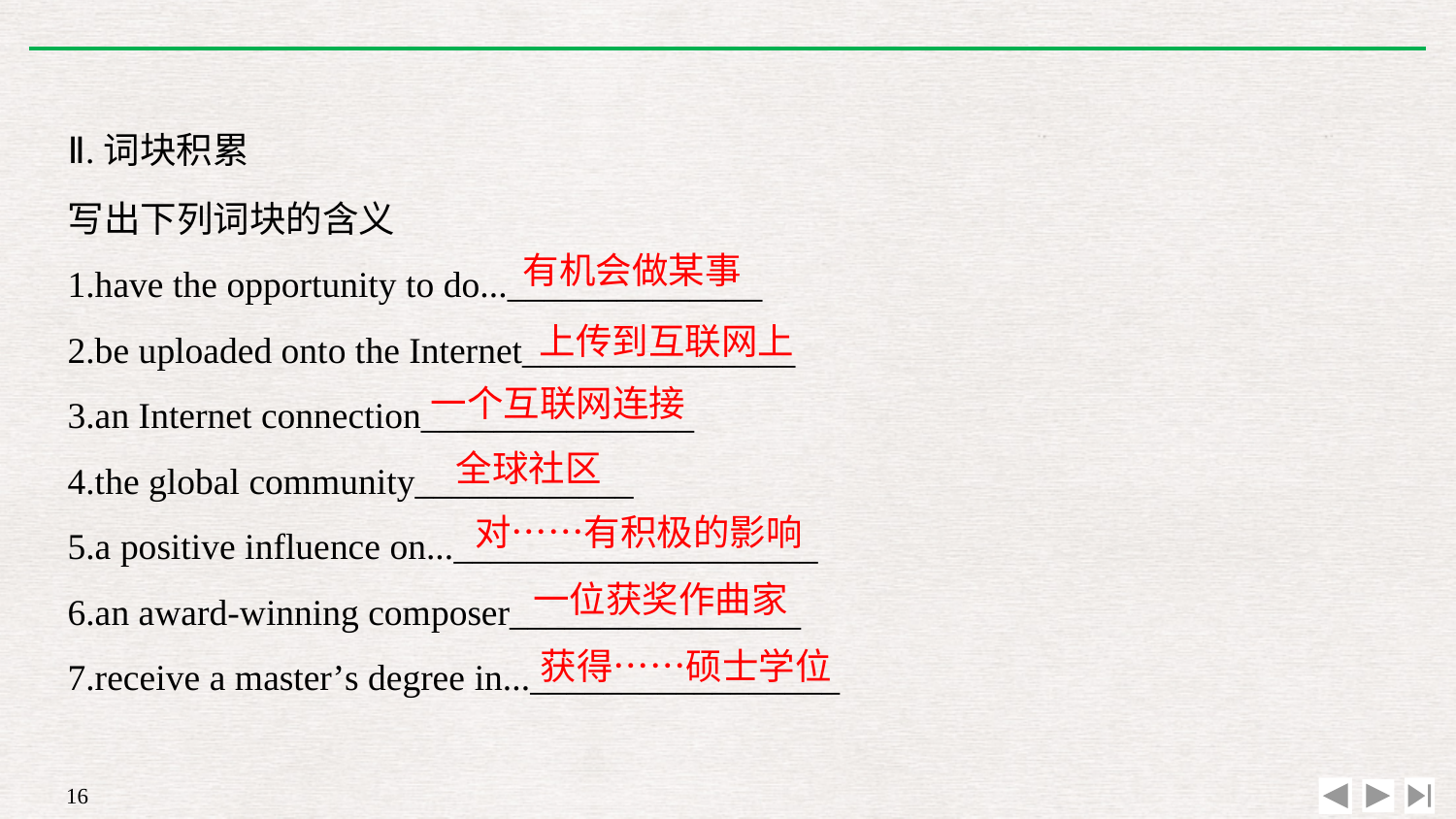

Ⅱ.词块积累
写出下列词块的含义
1.have the opportunity to do...______________
2.be uploaded onto the Internet_______________
3.an Internet connection_______________
4.the global community____________
5.a positive influence on...____________________
6.an award-winning composer________________
7.receive a master’s degree in..._________________
有机会做某事
上传到互联网上
一个互联网连接
全球社区
对……有积极的影响
一位获奖作曲家
获得……硕士学位